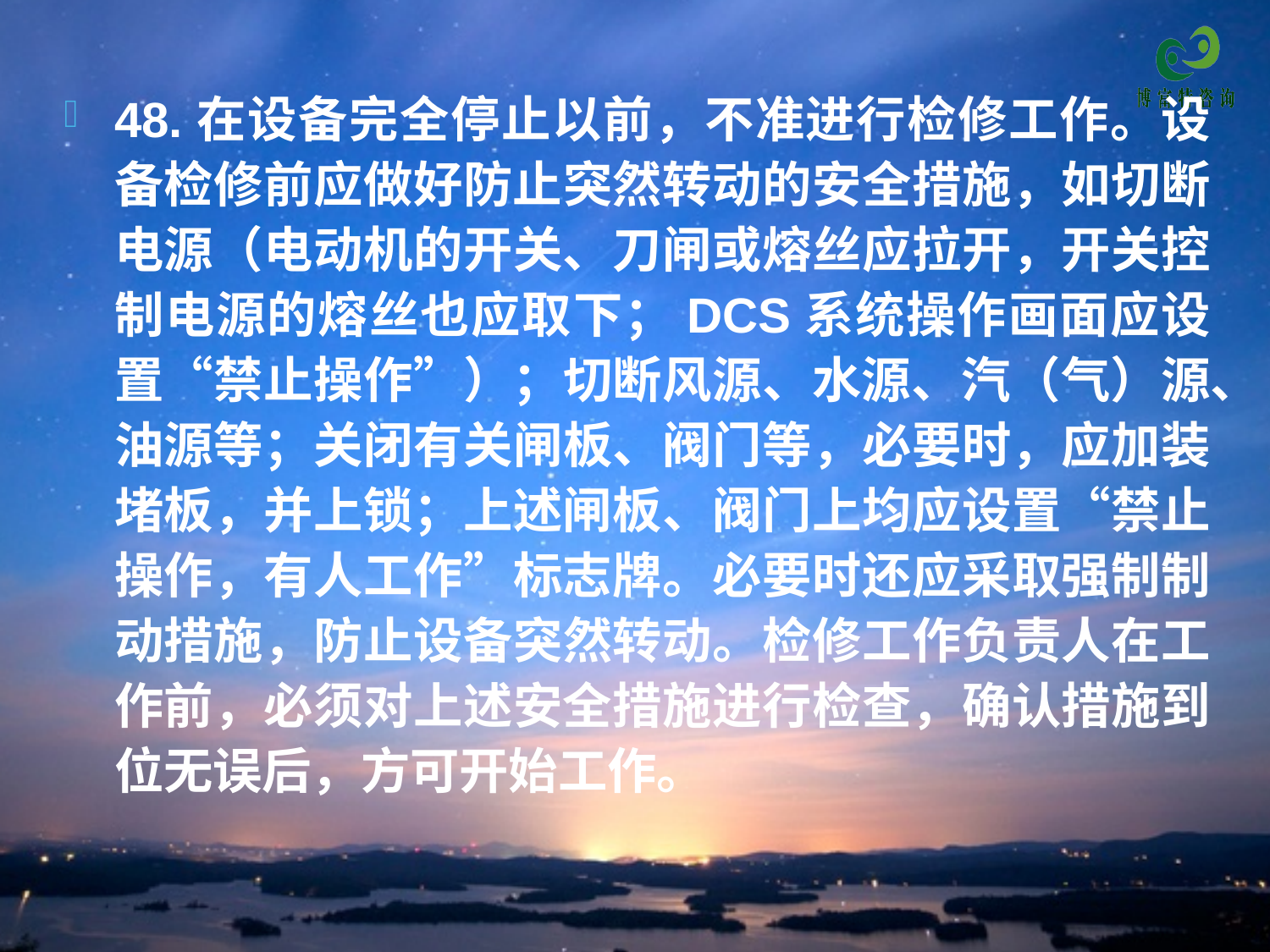

48.在设备完全停止以前，不准进行检修工作。设备检修前应做好防止突然转动的安全措施，如切断电源（电动机的开关、刀闸或熔丝应拉开，开关控制电源的熔丝也应取下；DCS系统操作画面应设置“禁止操作”）；切断风源、水源、汽（气）源、油源等；关闭有关闸板、阀门等，必要时，应加装堵板，并上锁；上述闸板、阀门上均应设置“禁止操作，有人工作”标志牌。必要时还应采取强制制动措施，防止设备突然转动。检修工作负责人在工作前，必须对上述安全措施进行检查，确认措施到位无误后，方可开始工作。